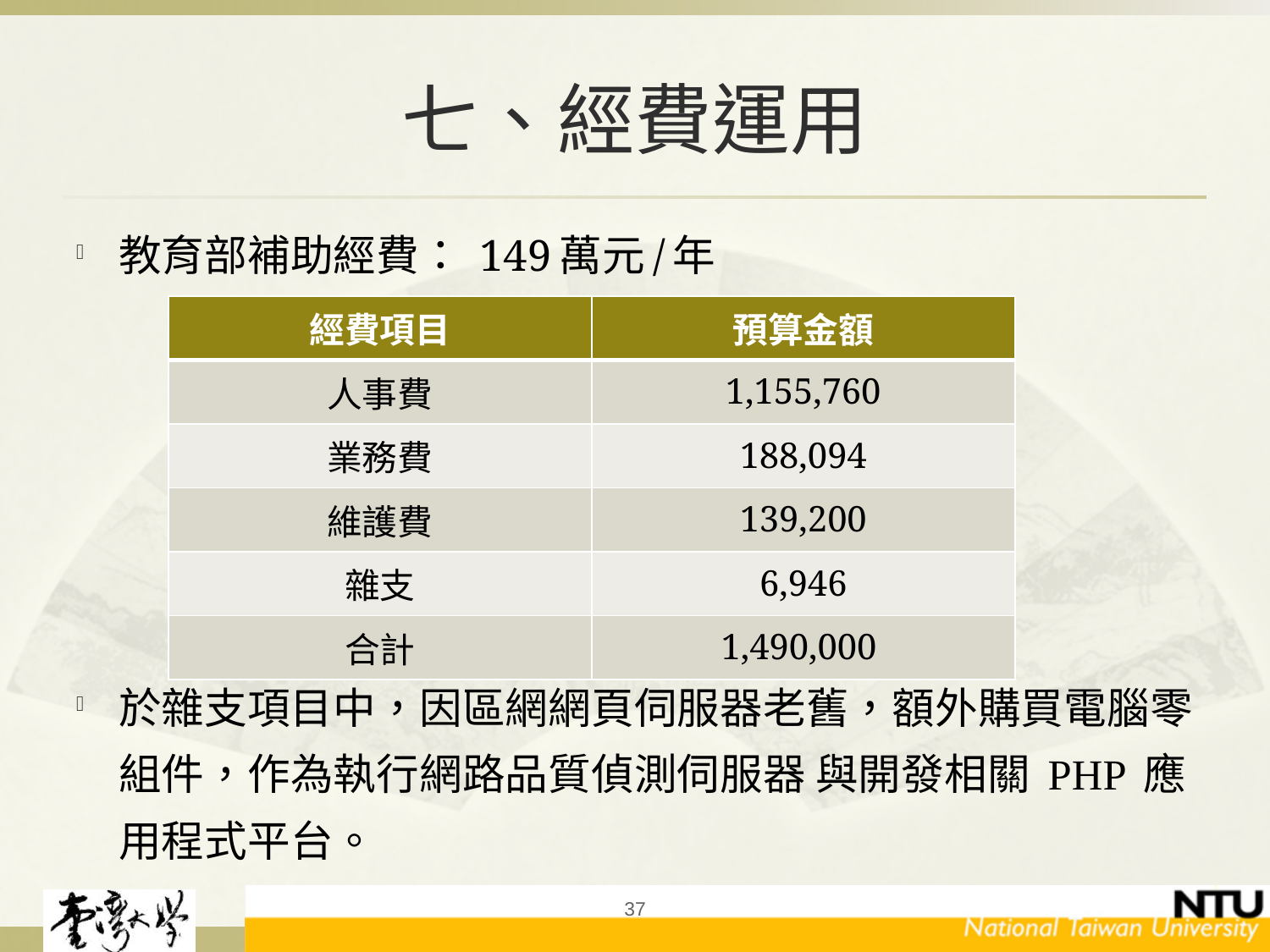

# 七、經費運用
教育部補助經費： 149萬元/年

於雜支項目中，因區網網頁伺服器老舊，額外購買電腦零組件，作為執行網路品質偵測伺服器 與開發相關 PHP 應用程式平台。

| 經費項目 | 預算金額 |
| --- | --- |
| 人事費 | 1,155,760 |
| 業務費 | 188,094 |
| 維護費 | 139,200 |
| 雜支 | 6,946 |
| 合計 | 1,490,000 |
37